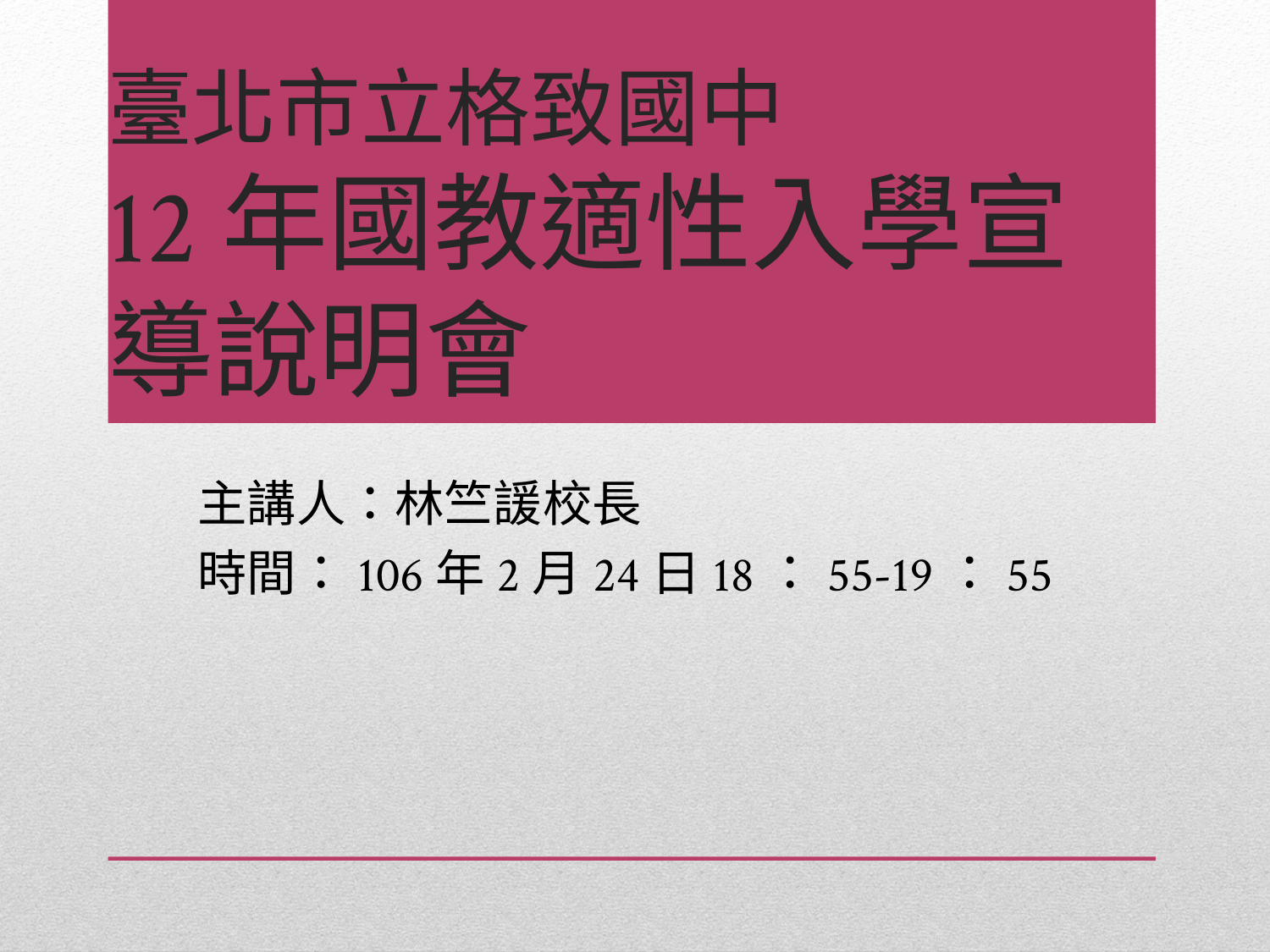

# 臺北市立格致國中 12年國教適性入學宣導說明會
主講人：林竺諼校長
時間：106年2月24日18：55-19：55